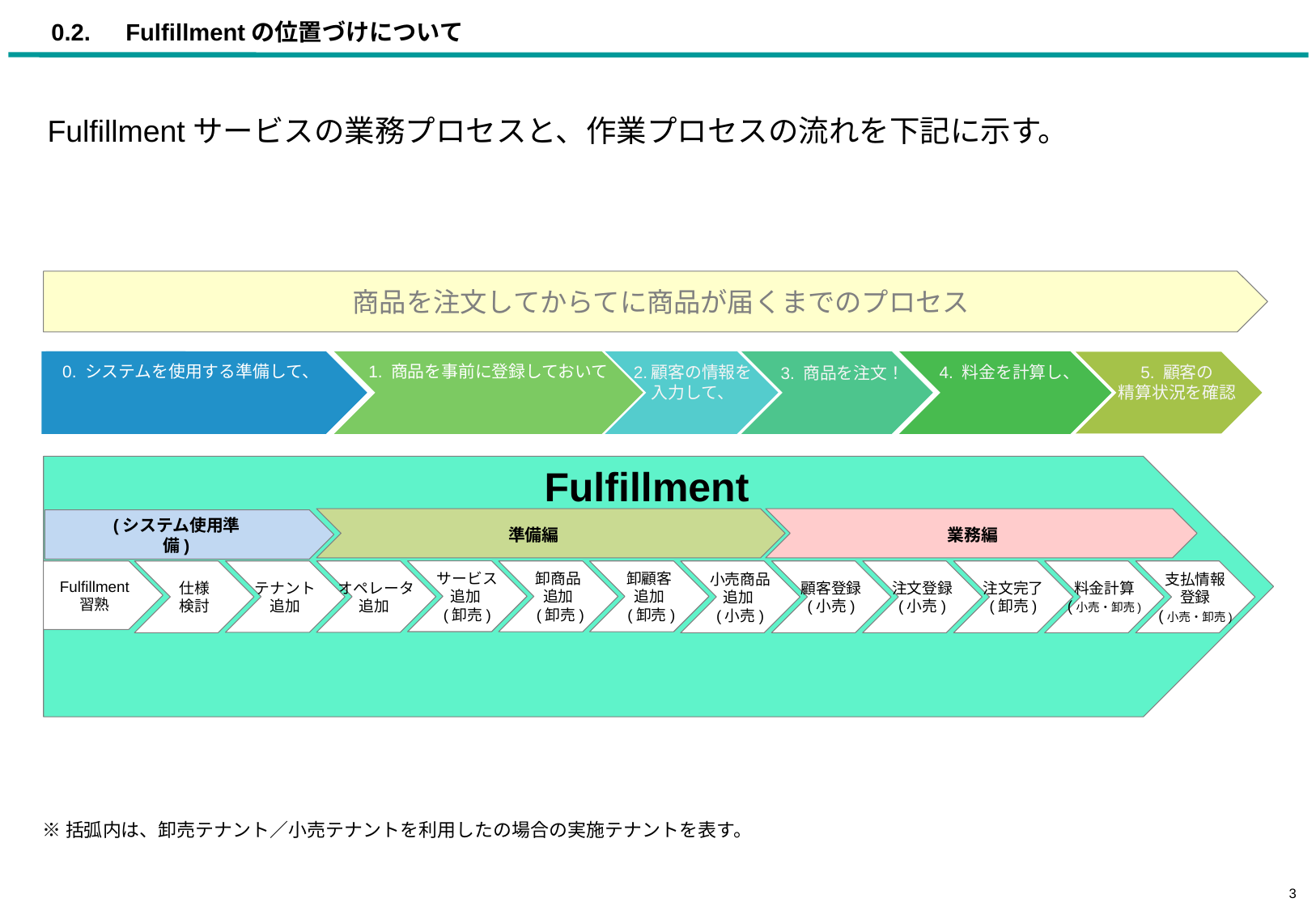

# 0.2.　Fulfillmentの位置づけについて
Fulfillmentサービスの業務プロセスと、作業プロセスの流れを下記に示す。
　商品を注文してからてに商品が届くまでのプロセス

0. システムを使用する準備して、
1. 商品を事前に登録しておいて
2.顧客の情報を
入力して、
5. 顧客の
精算状況を確認
4. 料金を計算し、
3. 商品を注文！
　　Fulfillment

(システム使用準備)
準備編
業務編
Fulfillment
習熟
仕様
検討
テナント
追加
オペレータ
追加
サービス
追加
(卸売)
卸商品
追加
 (卸売)
卸顧客
追加
 (卸売)
小売商品
追加
(小売)
顧客登録
(小売)
注文登録
(小売)
注文完了
(卸売)
料金計算
(小売・卸売)
支払情報
登録
(小売・卸売)
※括弧内は、卸売テナント／小売テナントを利用したの場合の実施テナントを表す。
3